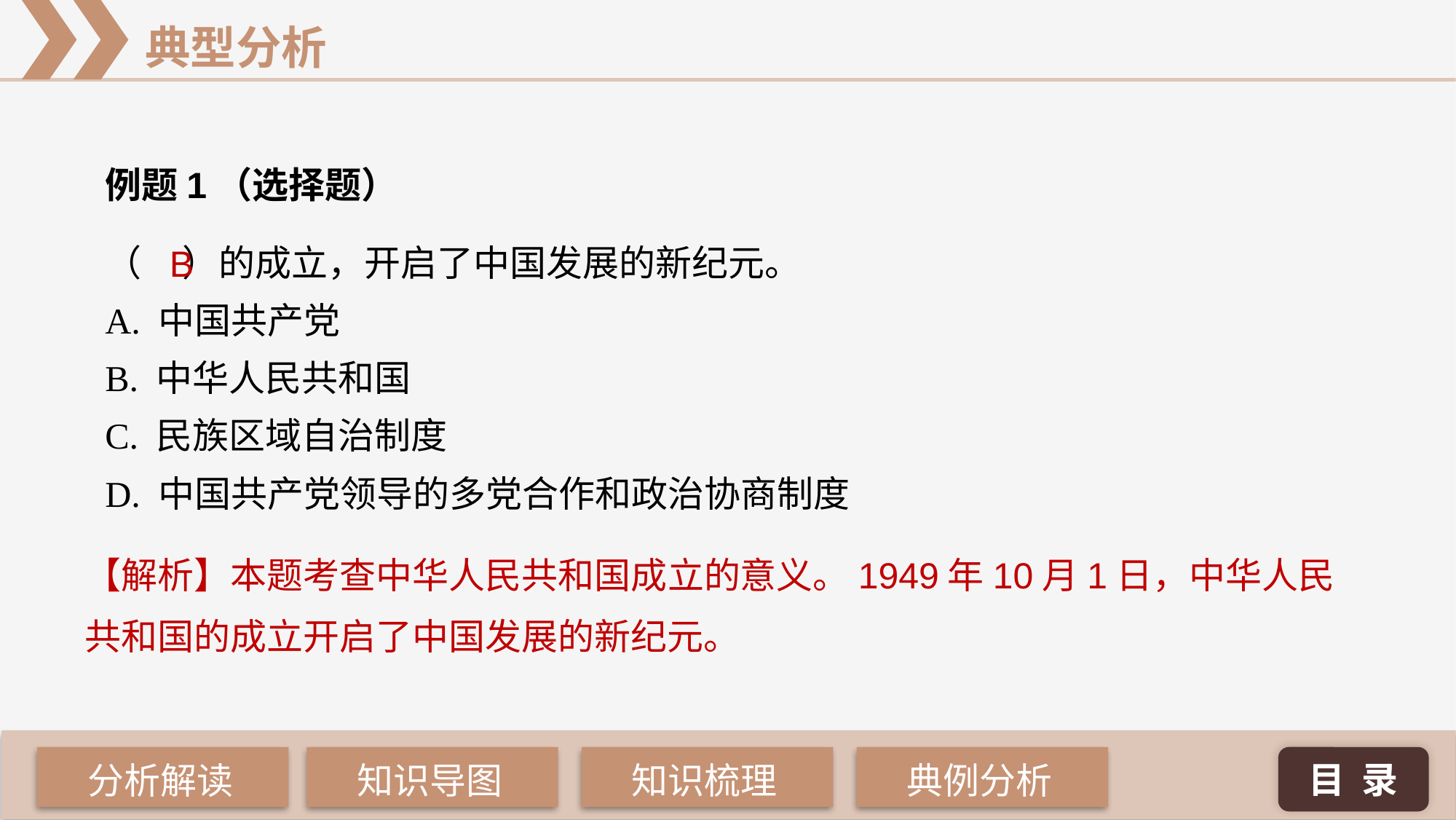

例题1（选择题）
B
（     ）的成立，开启了中国发展的新纪元。
A. 中国共产党
B. 中华人民共和国
C. 民族区域自治制度
D. 中国共产党领导的多党合作和政治协商制度
【解析】本题考查中华人民共和国成立的意义。1949年10月1日，中华人民共和国的成立开启了中国发展的新纪元。